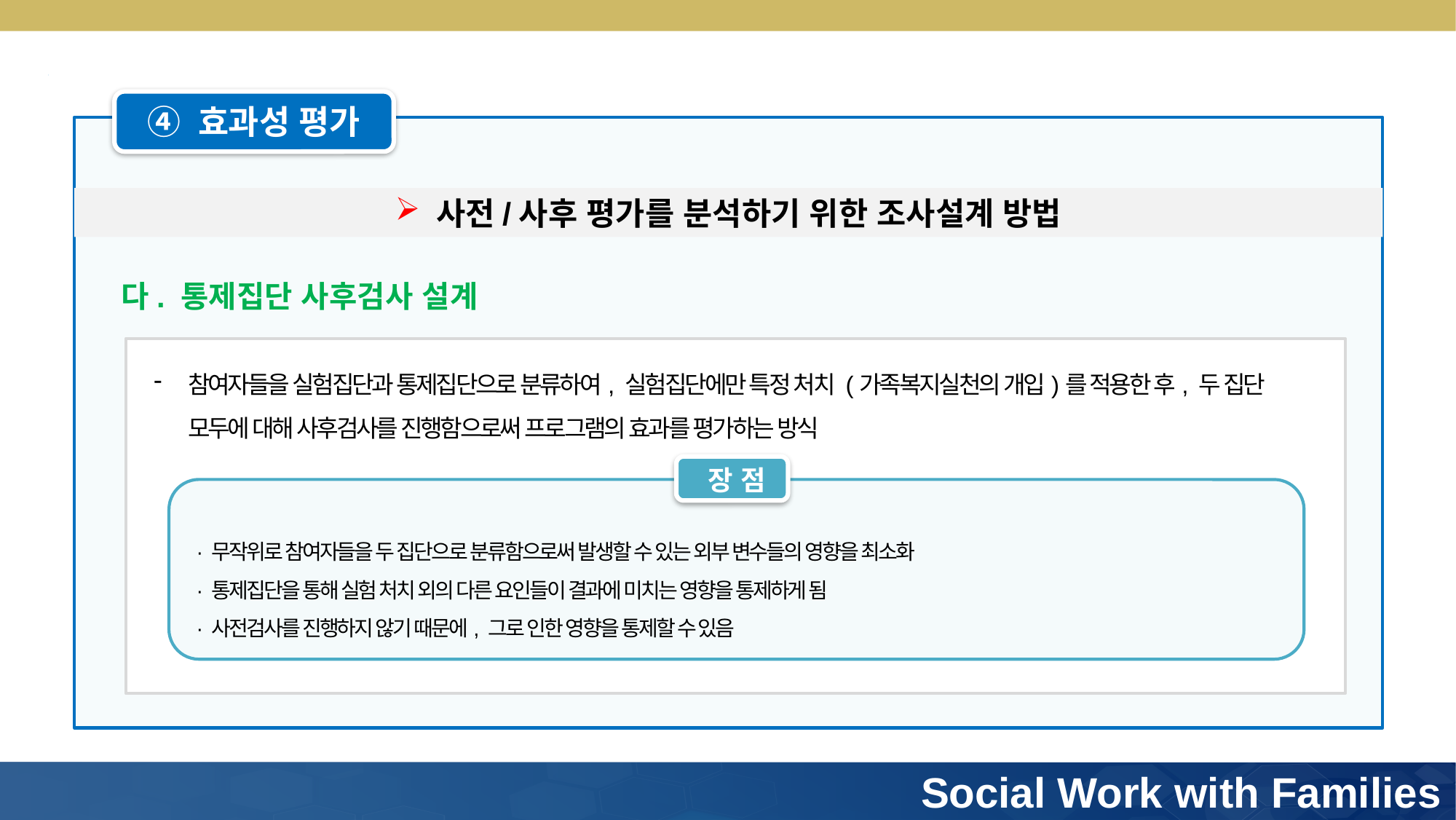

④ 효과성 평가

사전/사후 평가를 분석하기 위한 조사설계 방법
다. 통제집단 사후검사 설계

참여자들을 실험집단과 통제집단으로 분류하여, 실험집단에만 특정 처치 (가족복지실천의 개입)를 적용한 후, 두 집단 모두에 대해 사후검사를 진행함으로써 프로그램의 효과를 평가하는 방식

장 점

∙ 무작위로 참여자들을 두 집단으로 분류함으로써 발생할 수 있는 외부 변수들의 영향을 최소화
∙ 통제집단을 통해 실험 처치 외의 다른 요인들이 결과에 미치는 영향을 통제하게 됨
∙ 사전검사를 진행하지 않기 때문에, 그로 인한 영향을 통제할 수 있음